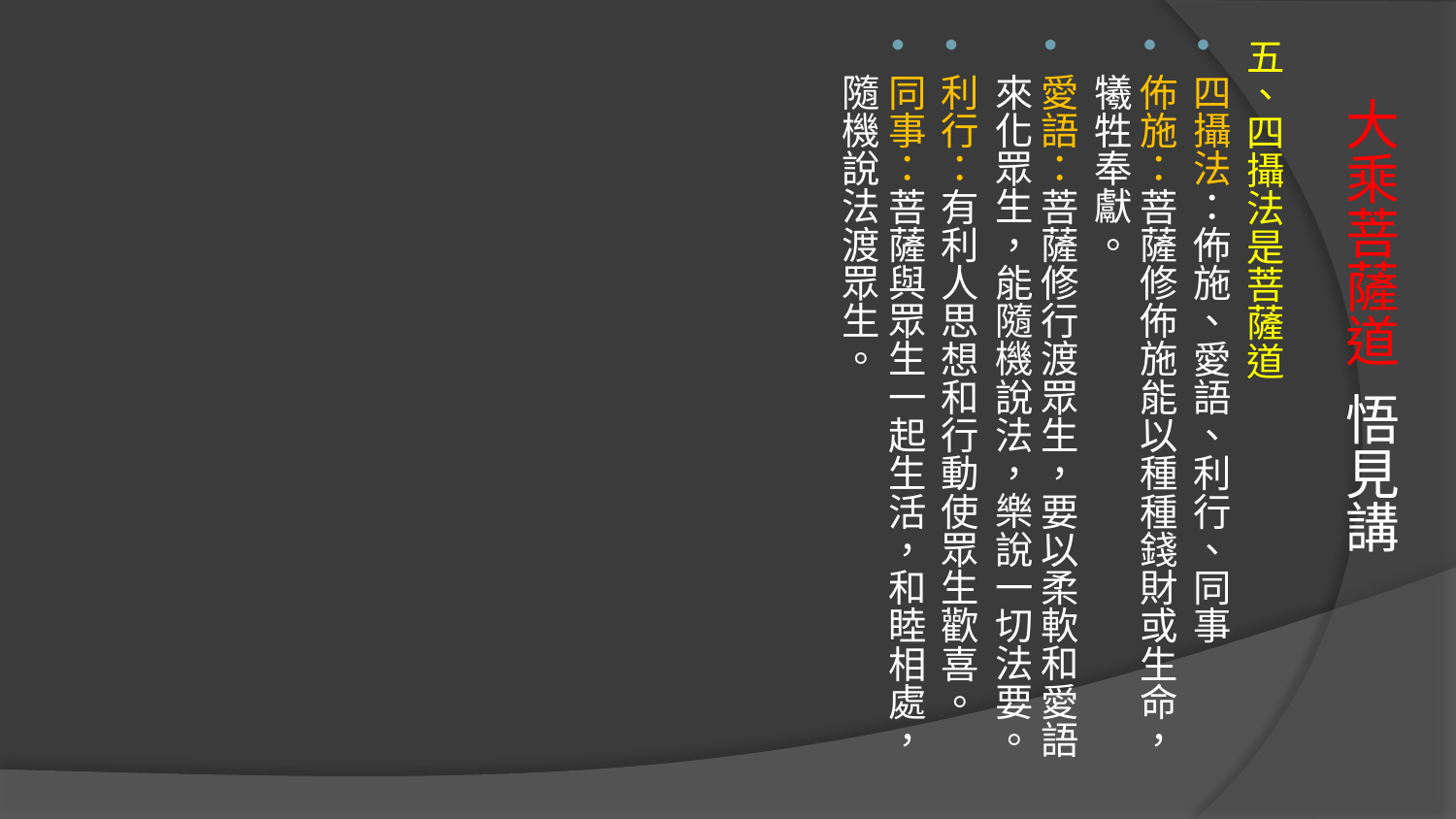

五、四攝法是菩薩道
四攝法：佈施、愛語、利行、同事
佈施：菩薩修佈施能以種種錢財或生命，犧牲奉獻。
愛語：菩薩修行渡眾生，要以柔軟和愛語來化眾生，能隨機說法，樂說一切法要。
利行：有利人思想和行動使眾生歡喜。
同事：菩薩與眾生一起生活，和睦相處，隨機說法渡眾生。

# 大乘菩薩道  悟見講